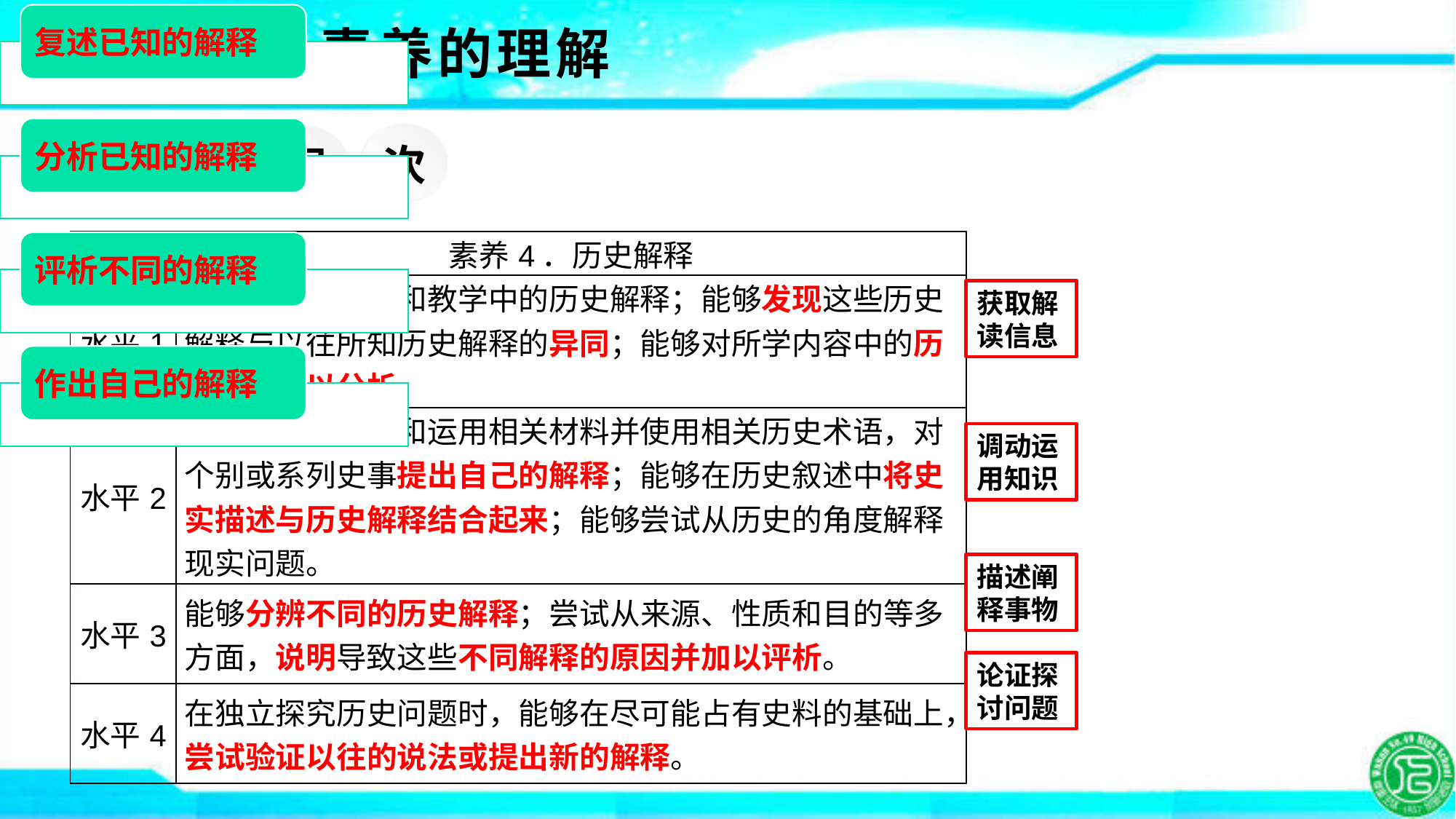

一、核心素养的理解

次

理

层
2
| 水平 | 素养4．历史解释 |
| --- | --- |
| 水平1 | 能够辨别教科书和教学中的历史解释；能够发现这些历史解释与以往所知历史解释的异同；能够对所学内容中的历史结论加以分析。 |
| 水平2 | 能够选择、组织和运用相关材料并使用相关历史术语，对个别或系列史事提出自己的解释；能够在历史叙述中将史实描述与历史解释结合起来；能够尝试从历史的角度解释现实问题。 |
| 水平3 | 能够分辨不同的历史解释；尝试从来源、性质和目的等多方面，说明导致这些不同解释的原因并加以评析。 |
| 水平4 | 在独立探究历史问题时，能够在尽可能占有史料的基础上，尝试验证以往的说法或提出新的解释。 |

复述已知的解释

分析已知的解释

评析不同的解释

作出自己的解释
获取解读信息
调动运用知识
描述阐释事物
论证探讨问题